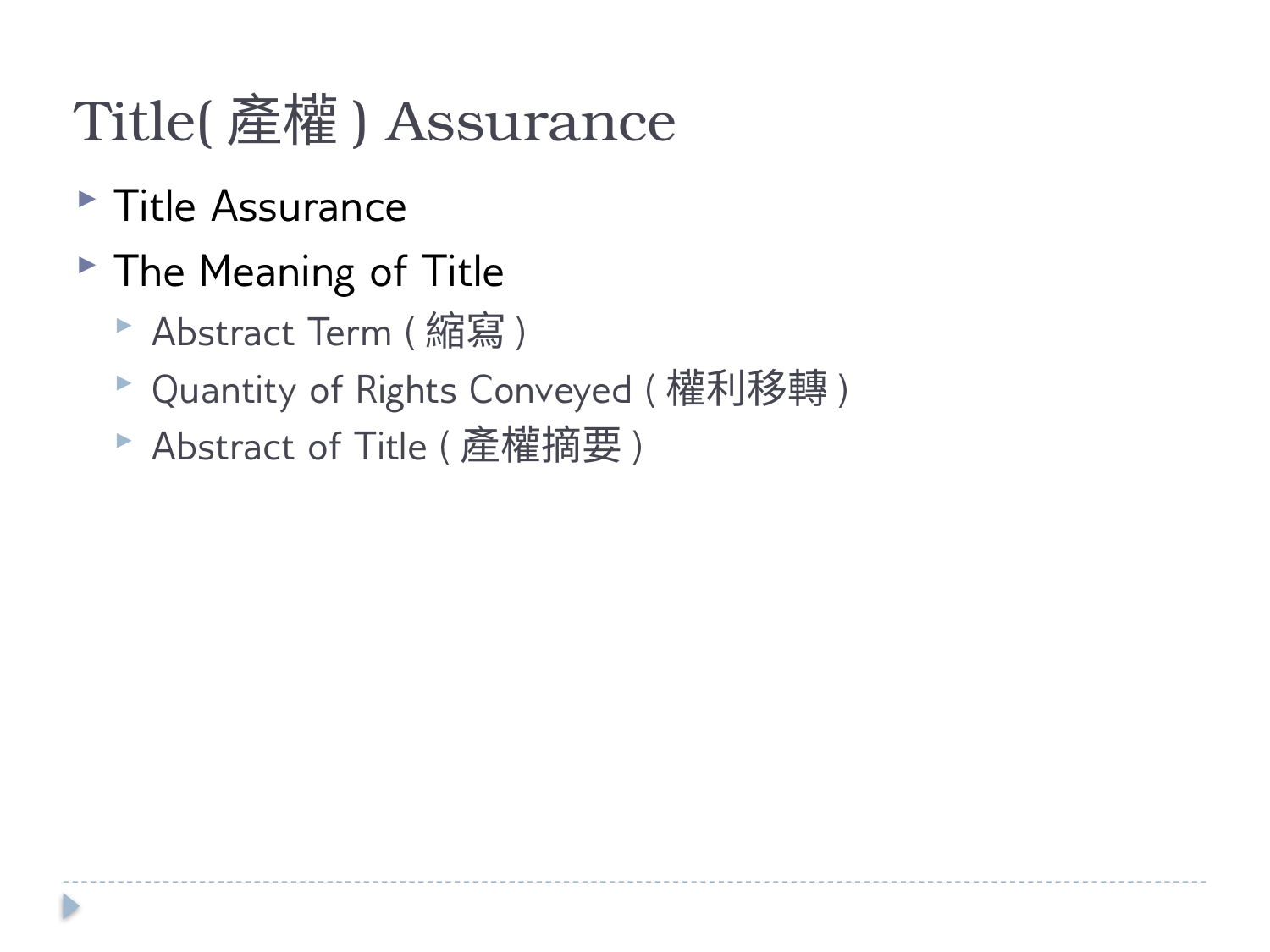

Title(產權) Assurance
Title Assurance
The Meaning of Title
Abstract Term (縮寫)
Quantity of Rights Conveyed (權利移轉)
Abstract of Title (產權摘要)